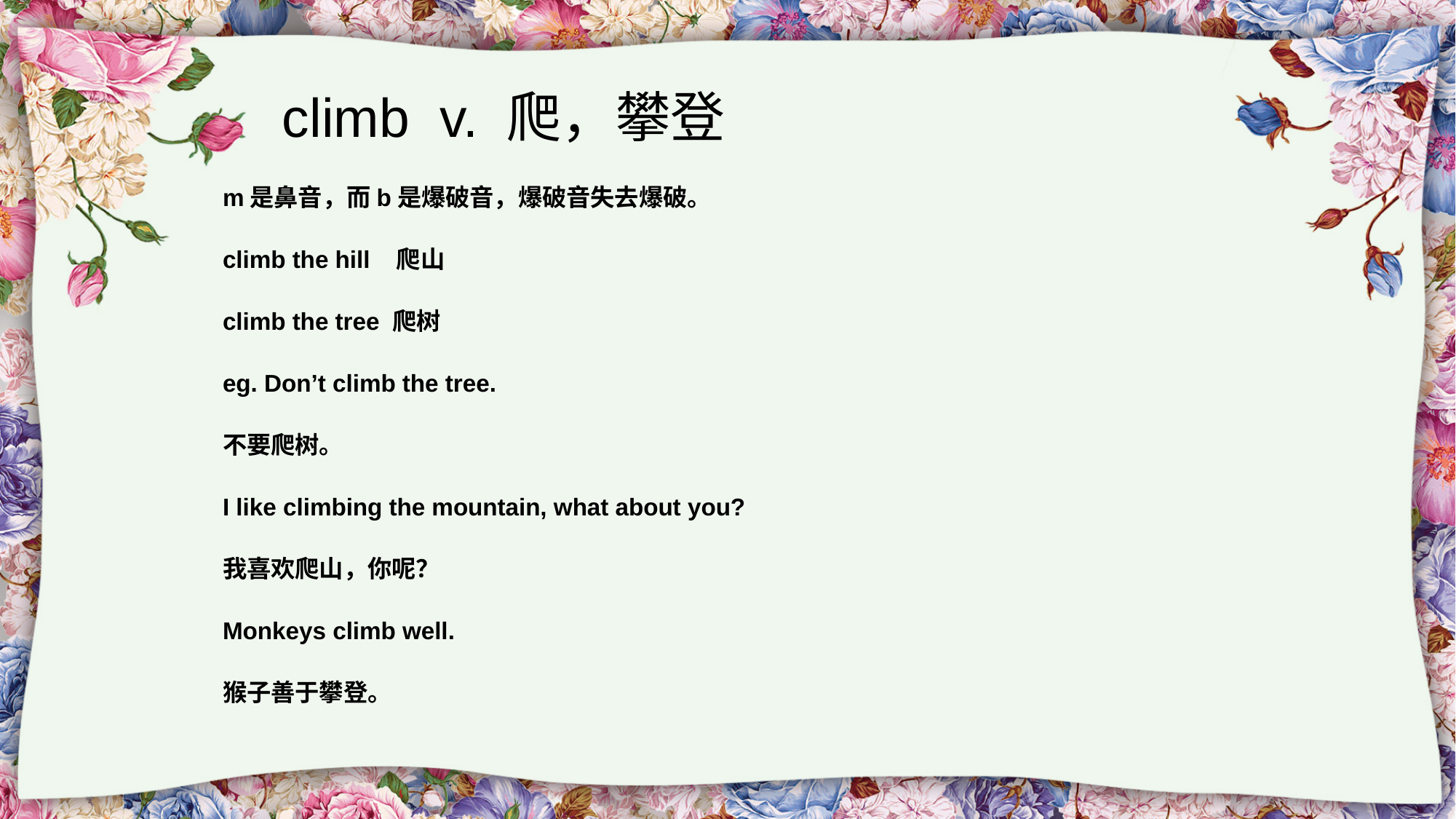

climb  v. 爬，攀登
m是鼻音，而b是爆破音，爆破音失去爆破。
climb the hill   爬山
climb the tree 爬树
eg. Don’t climb the tree.
不要爬树。
I like climbing the mountain, what about you?
我喜欢爬山，你呢？
Monkeys climb well.
猴子善于攀登。